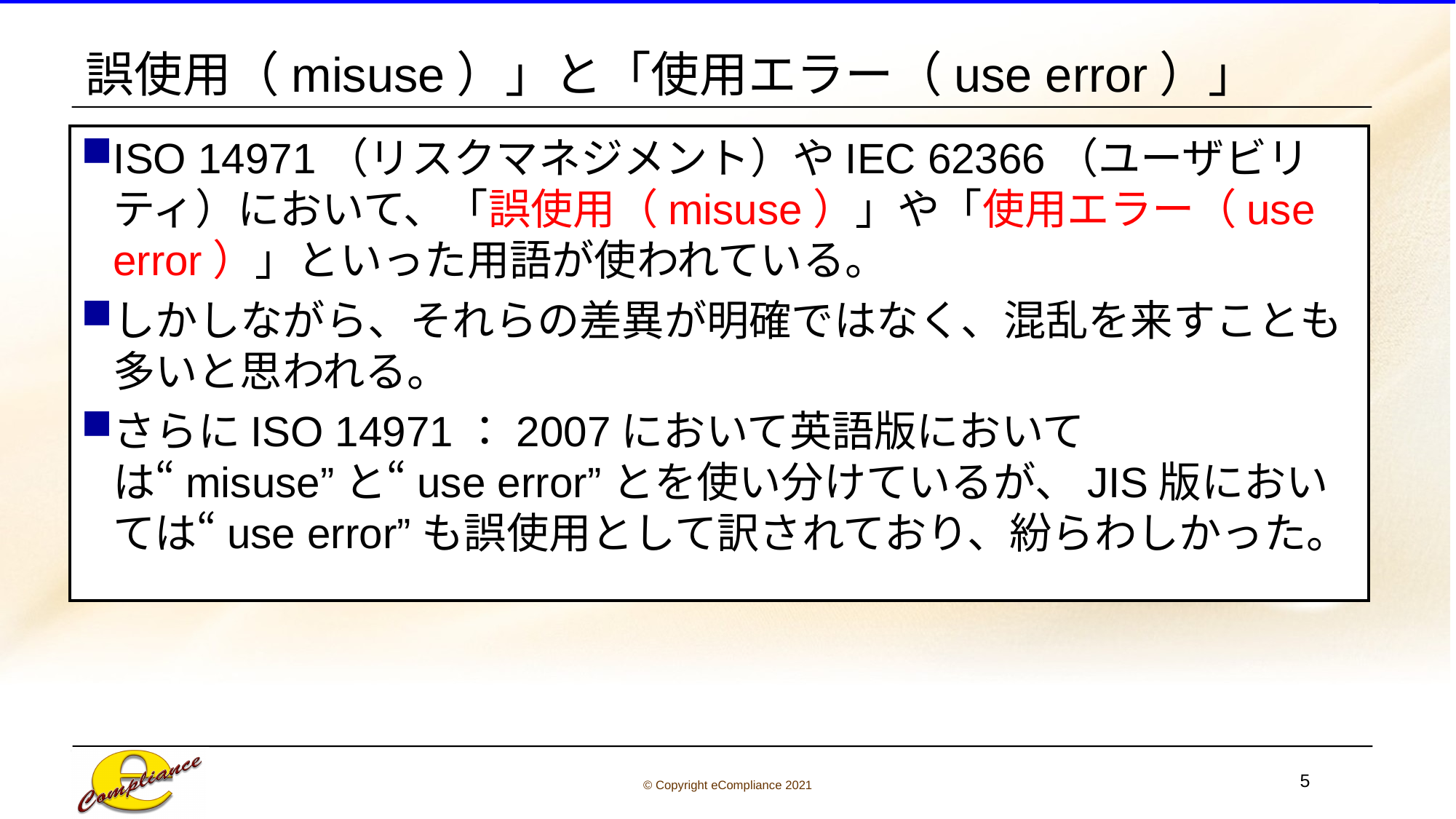

# 誤使用（misuse）」と「使用エラー（use error）」
ISO 14971（リスクマネジメント）やIEC 62366（ユーザビリティ）において、「誤使用（misuse）」や「使用エラー（use error）」といった用語が使われている。
しかしながら、それらの差異が明確ではなく、混乱を来すことも多いと思われる。
さらにISO 14971：2007において英語版においては“misuse”と“use error”とを使い分けているが、JIS版においては“use error”も誤使用として訳されており、紛らわしかった。